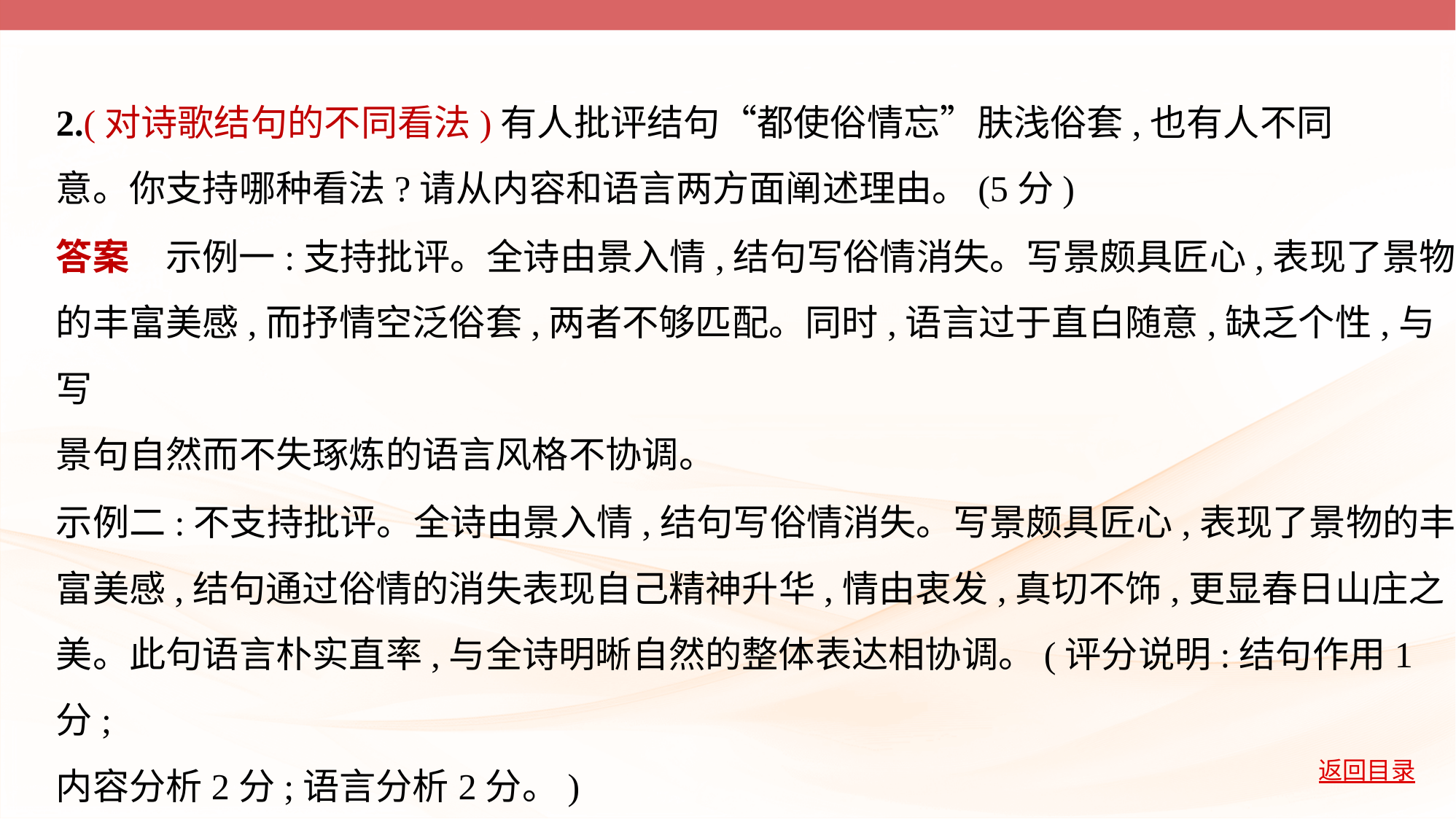

2.(对诗歌结句的不同看法)有人批评结句“都使俗情忘”肤浅俗套,也有人不同
意。你支持哪种看法?请从内容和语言两方面阐述理由。(5分)
答案　示例一:支持批评。全诗由景入情,结句写俗情消失。写景颇具匠心,表现了景物
的丰富美感,而抒情空泛俗套,两者不够匹配。同时,语言过于直白随意,缺乏个性,与写
景句自然而不失琢炼的语言风格不协调。
示例二:不支持批评。全诗由景入情,结句写俗情消失。写景颇具匠心,表现了景物的丰
富美感,结句通过俗情的消失表现自己精神升华,情由衷发,真切不饰,更显春日山庄之
美。此句语言朴实直率,与全诗明晰自然的整体表达相协调。(评分说明:结句作用1分;
内容分析2分;语言分析2分。)